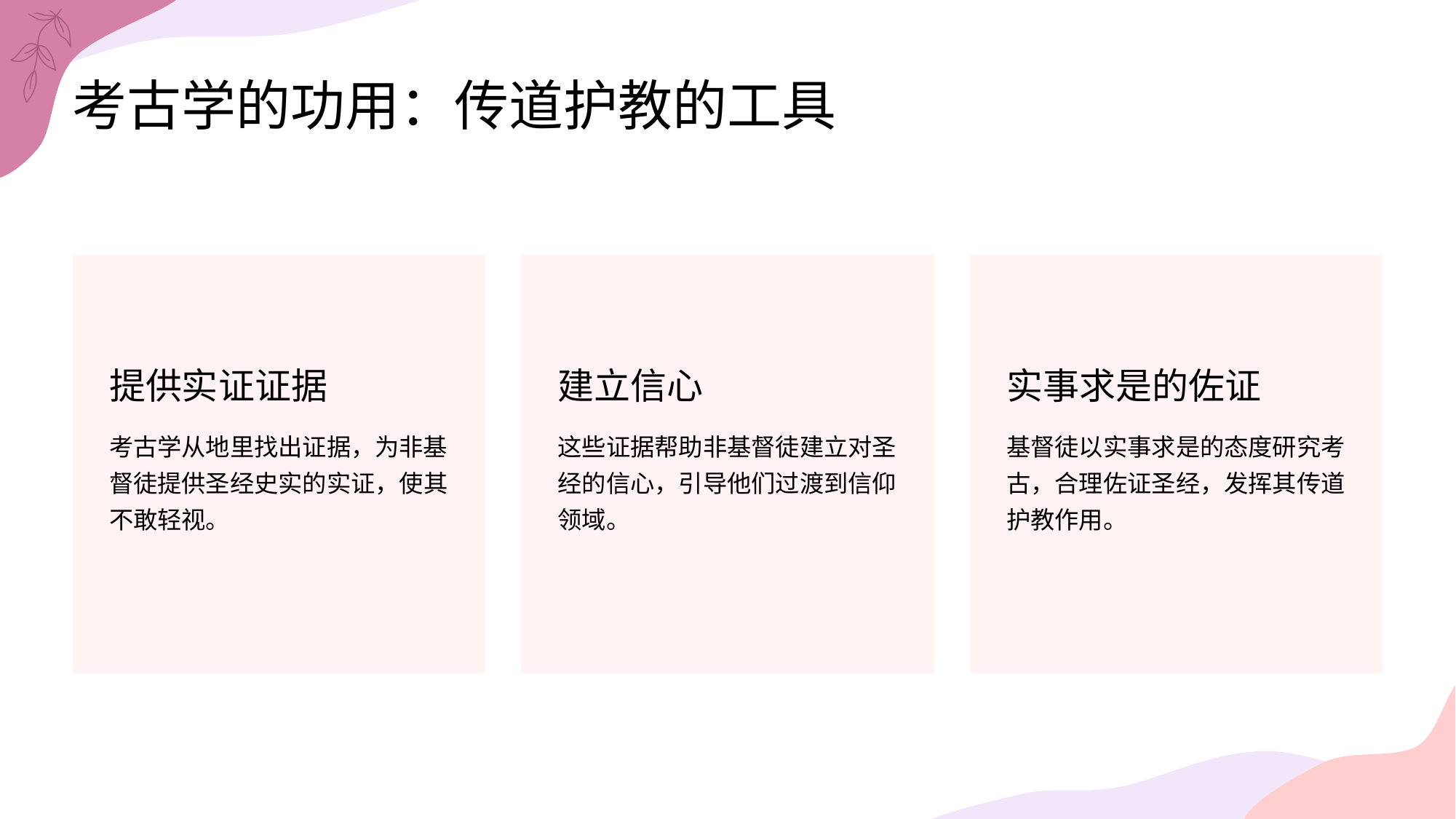

考古学的功用：传道护教的工具

提供实证证据
建立信心
实事求是的佐证
考古学从地里找出证据，为非基督徒提供圣经史实的实证，使其不敢轻视。
这些证据帮助非基督徒建立对圣经的信心，引导他们过渡到信仰领域。
基督徒以实事求是的态度研究考古，合理佐证圣经，发挥其传道护教作用。